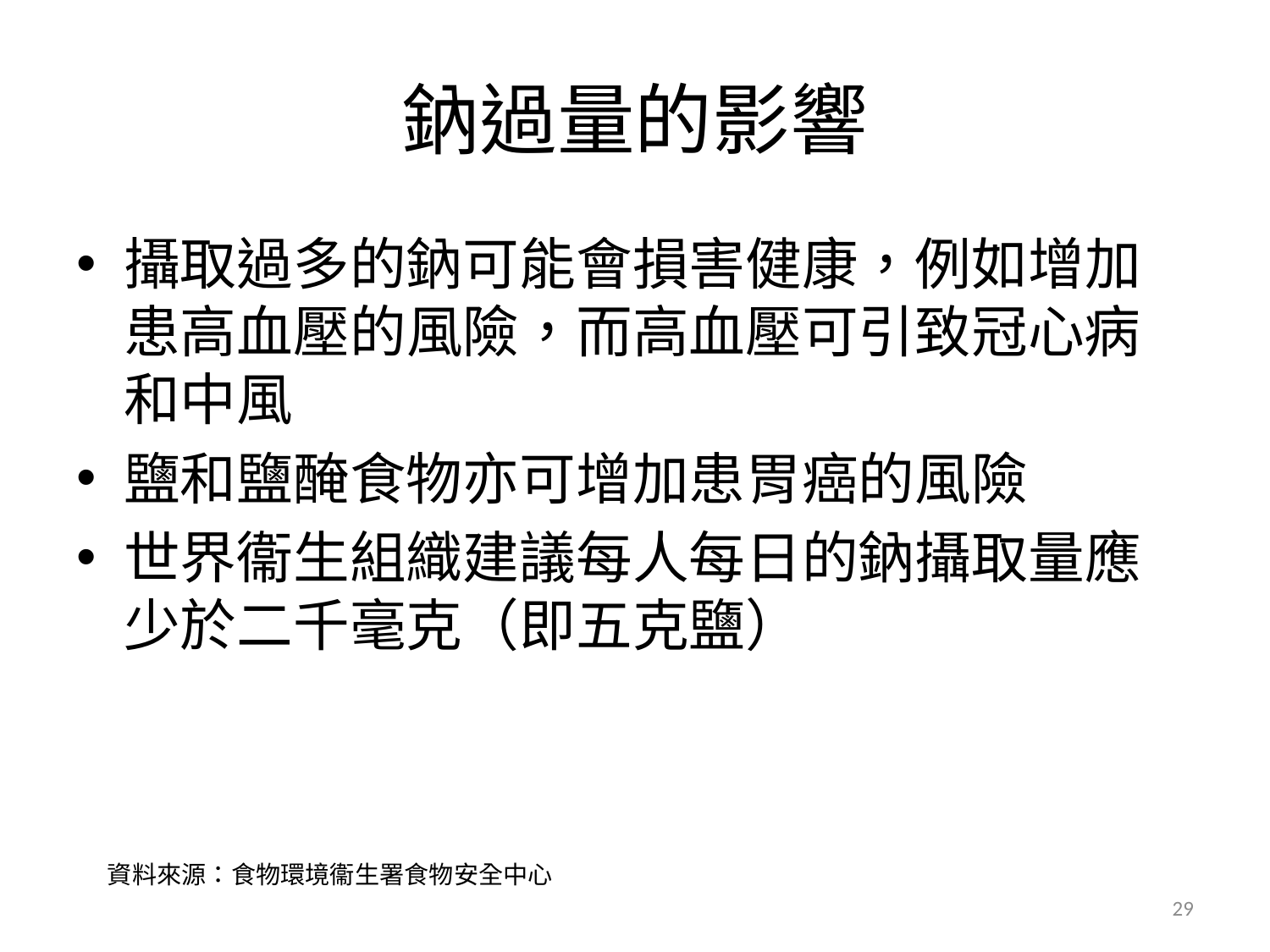

# 鈉過量的影響
攝取過多的鈉可能會損害健康，例如增加患高血壓的風險，而高血壓可引致冠心病和中風
鹽和鹽醃食物亦可增加患胃癌的風險
世界衞生組織建議每人每日的鈉攝取量應少於二千毫克（即五克鹽）
資料來源：食物環境衞生署食物安全中心
29